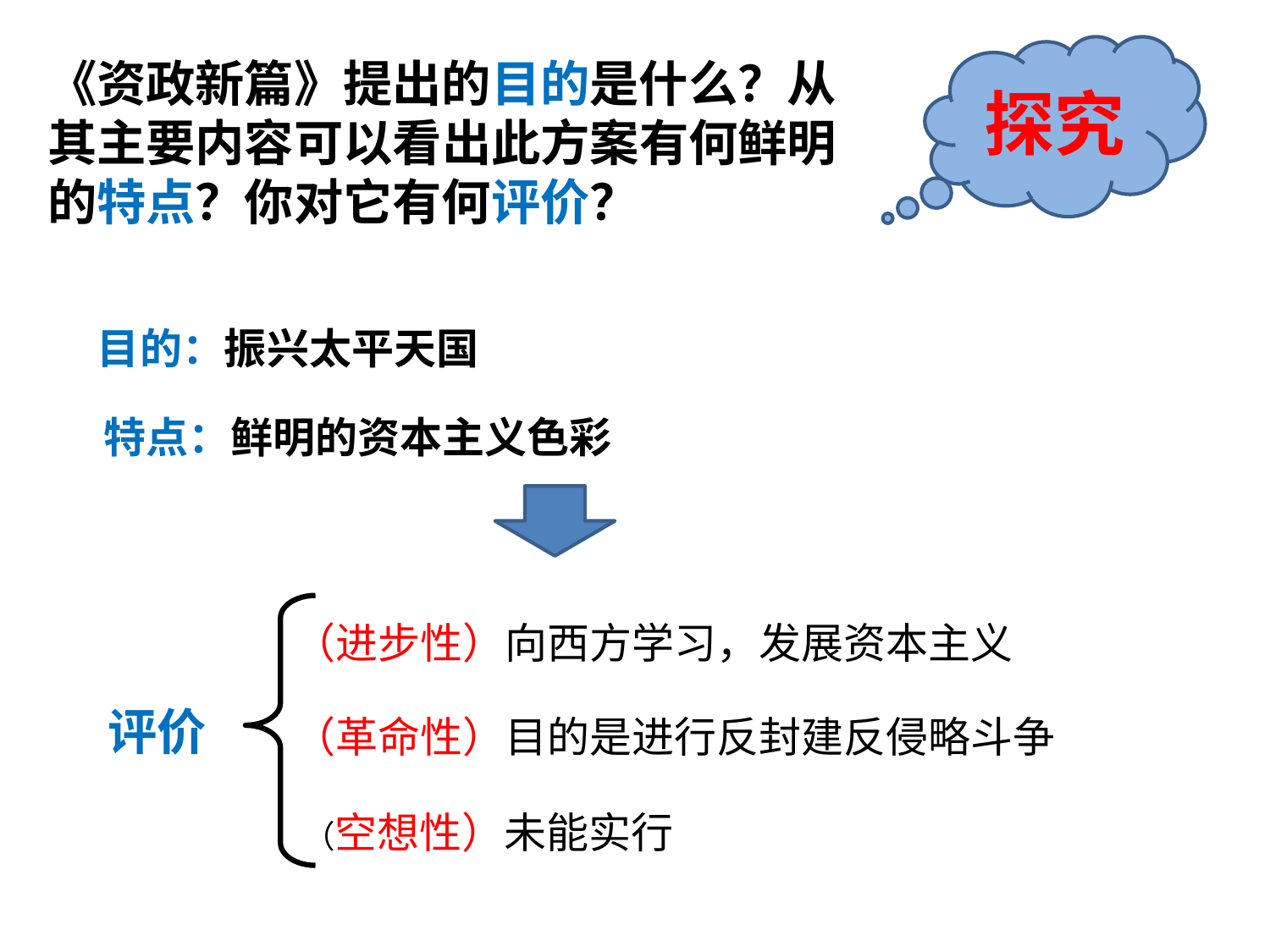

探究
《资政新篇》提出的目的是什么？从其主要内容可以看出此方案有何鲜明的特点？你对它有何评价？
目的：振兴太平天国
特点：鲜明的资本主义色彩

（进步性）向西方学习，发展资本主义
评价
（革命性）目的是进行反封建反侵略斗争
（空想性）未能实行